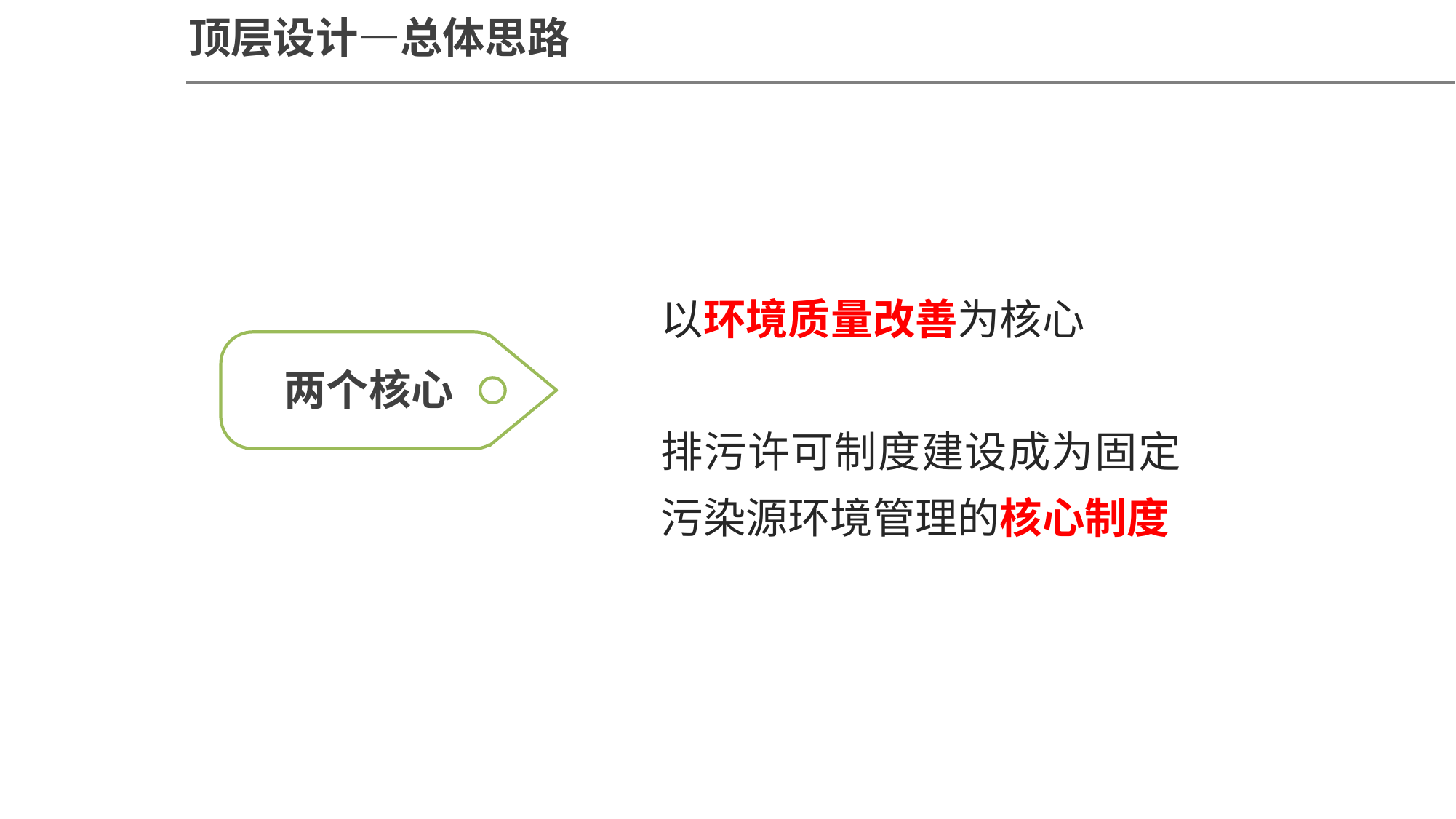

顶层设计—总体思路

以环境质量改善为核心

排污许可制度建设成为固定污染源环境管理的核心制度
两个核心